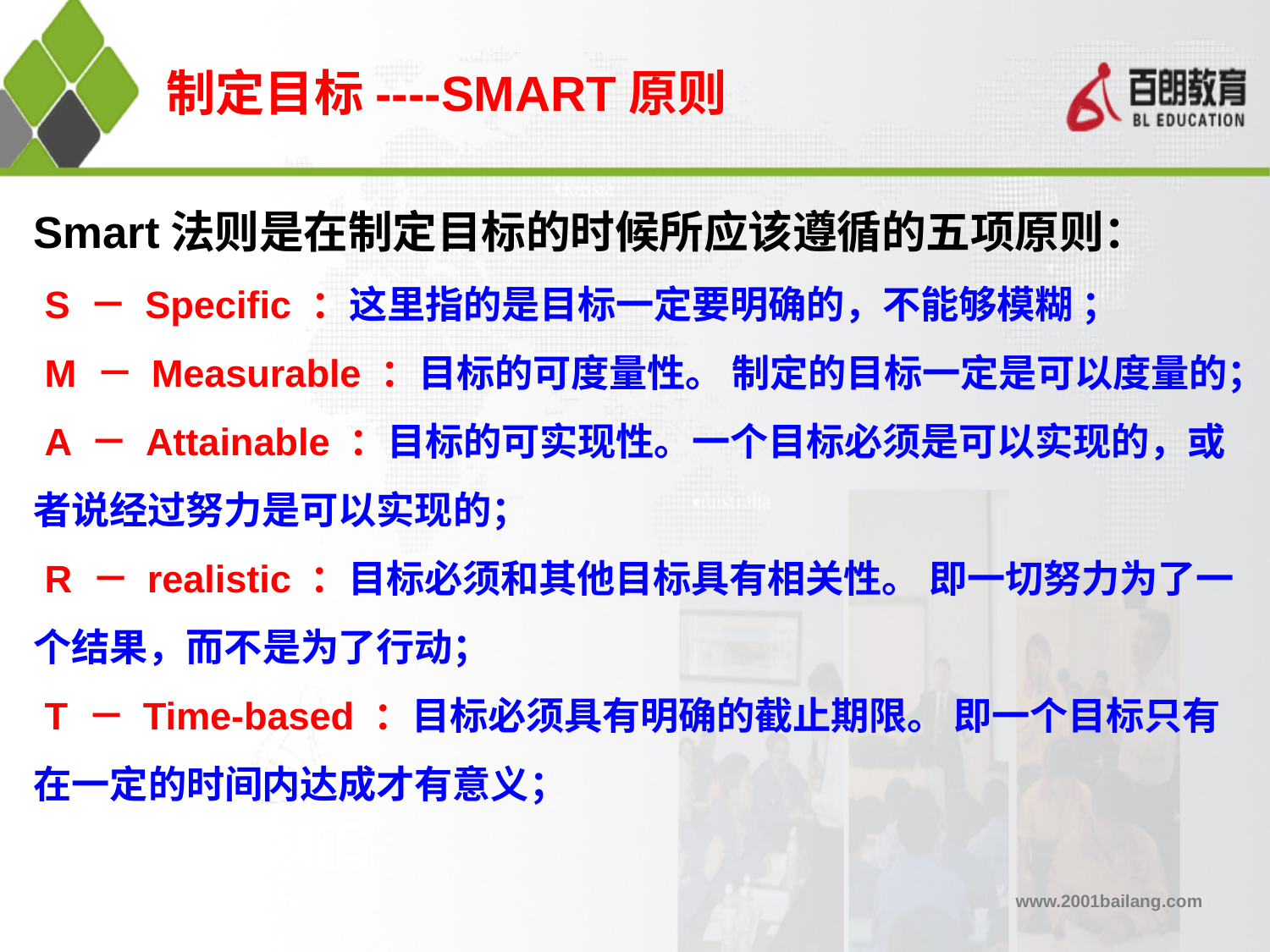

制定目标----SMART原则
Smart法则是在制定目标的时候所应该遵循的五项原则：
 S － Specific ：这里指的是目标一定要明确的，不能够模糊 ；
 M － Measurable ：目标的可度量性。 制定的目标一定是可以度量的；
 A － Attainable ：目标的可实现性。一个目标必须是可以实现的，或者说经过努力是可以实现的；
 R － realistic ：目标必须和其他目标具有相关性。 即一切努力为了一个结果，而不是为了行动；
 T － Time-based ：目标必须具有明确的截止期限。 即一个目标只有在一定的时间内达成才有意义；